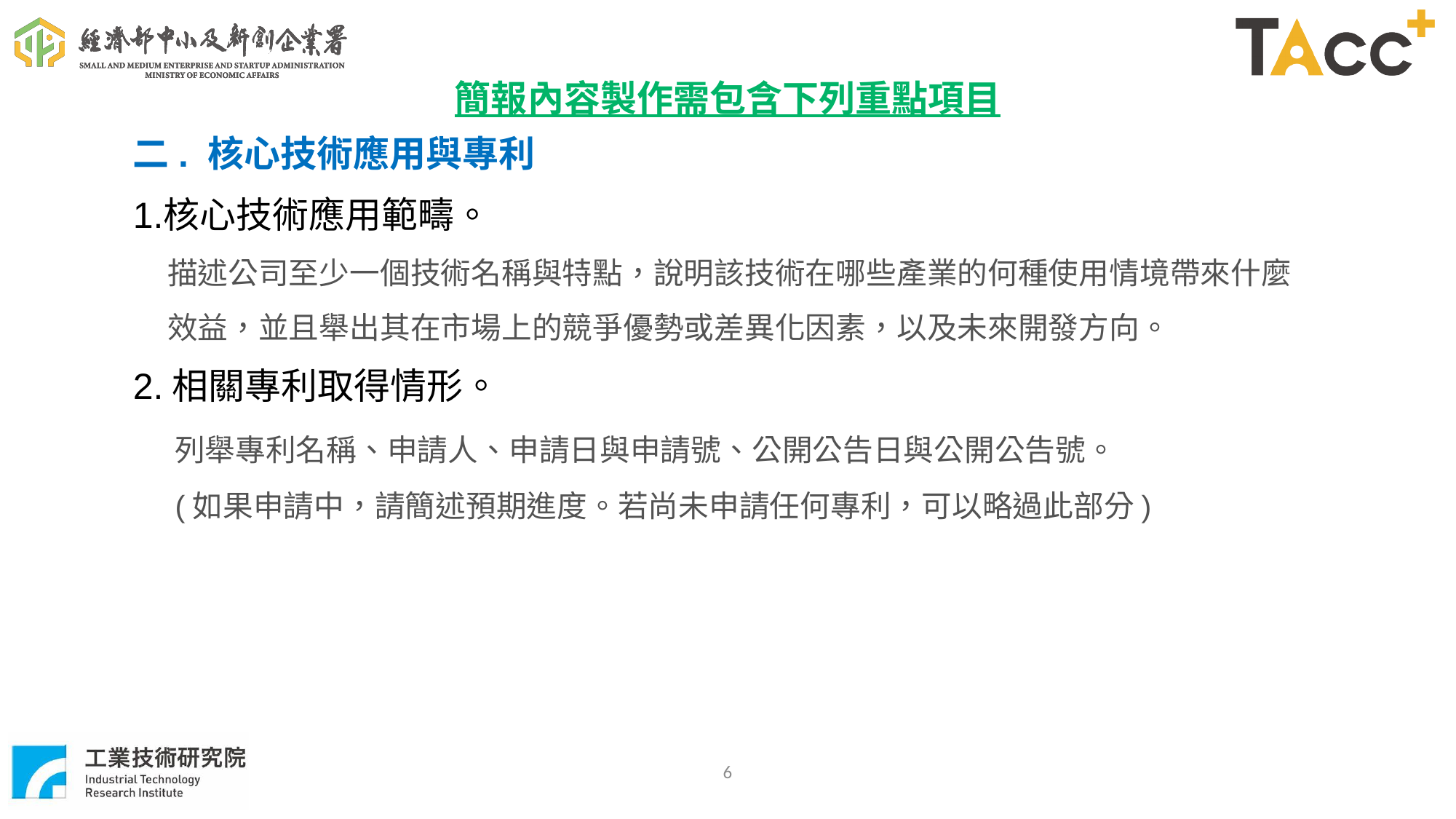

簡報內容製作需包含下列重點項目
二. 核心技術應用與專利
核心技術應用範疇。
    描述公司至少一個技術名稱與特點，說明該技術在哪些產業的何種使用情境帶來什麼
    效益，並且舉出其在市場上的競爭優勢或差異化因素，以及未來開發方向。
2.相關專利取得情形。
    列舉專利名稱、申請人、申請日與申請號、公開公告日與公開公告號。
     (如果申請中，請簡述預期進度。若尚未申請任何專利，可以略過此部分)

6